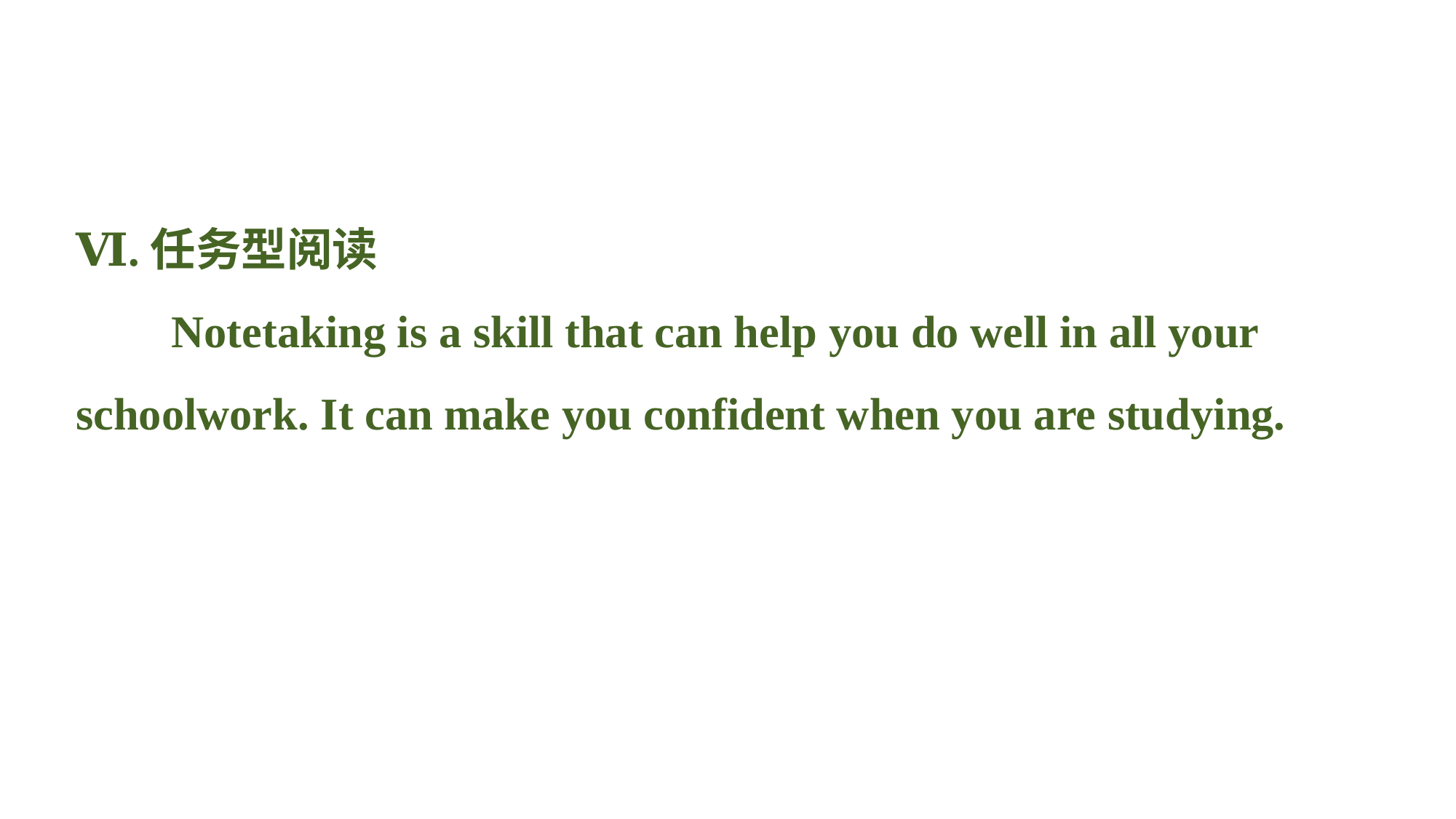

Ⅵ.任务型阅读
Note­taking is a skill that can help you do well in all your schoolwork. It can make you confident when you are studying.